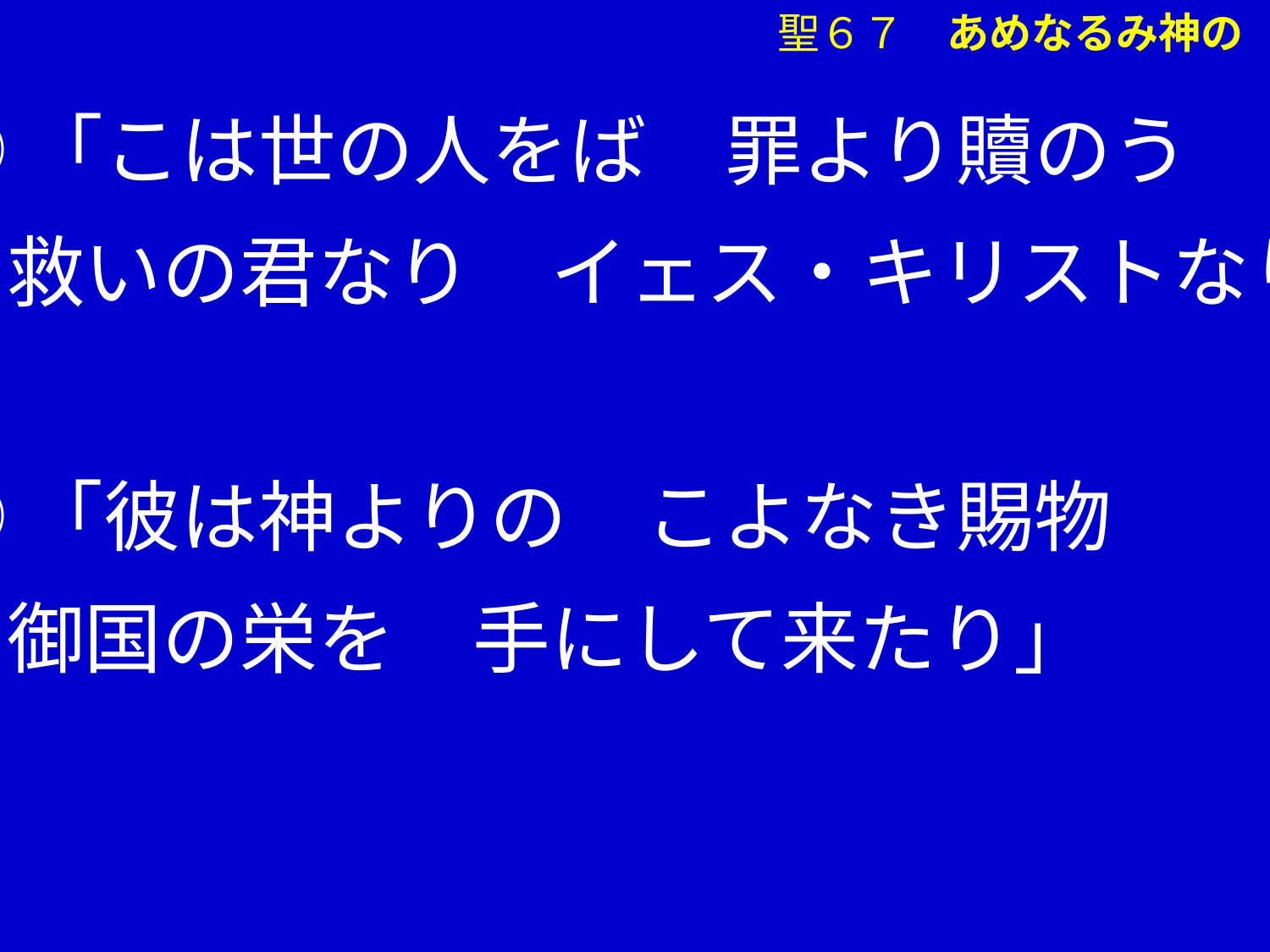

③「こは世の人をば　罪より贖のう
　救いの君なり　イェス・キリストなり」

④「彼は神よりの　こよなき賜物
　御国の栄を　手にして来たり」

聖６７　あめなるみ神の